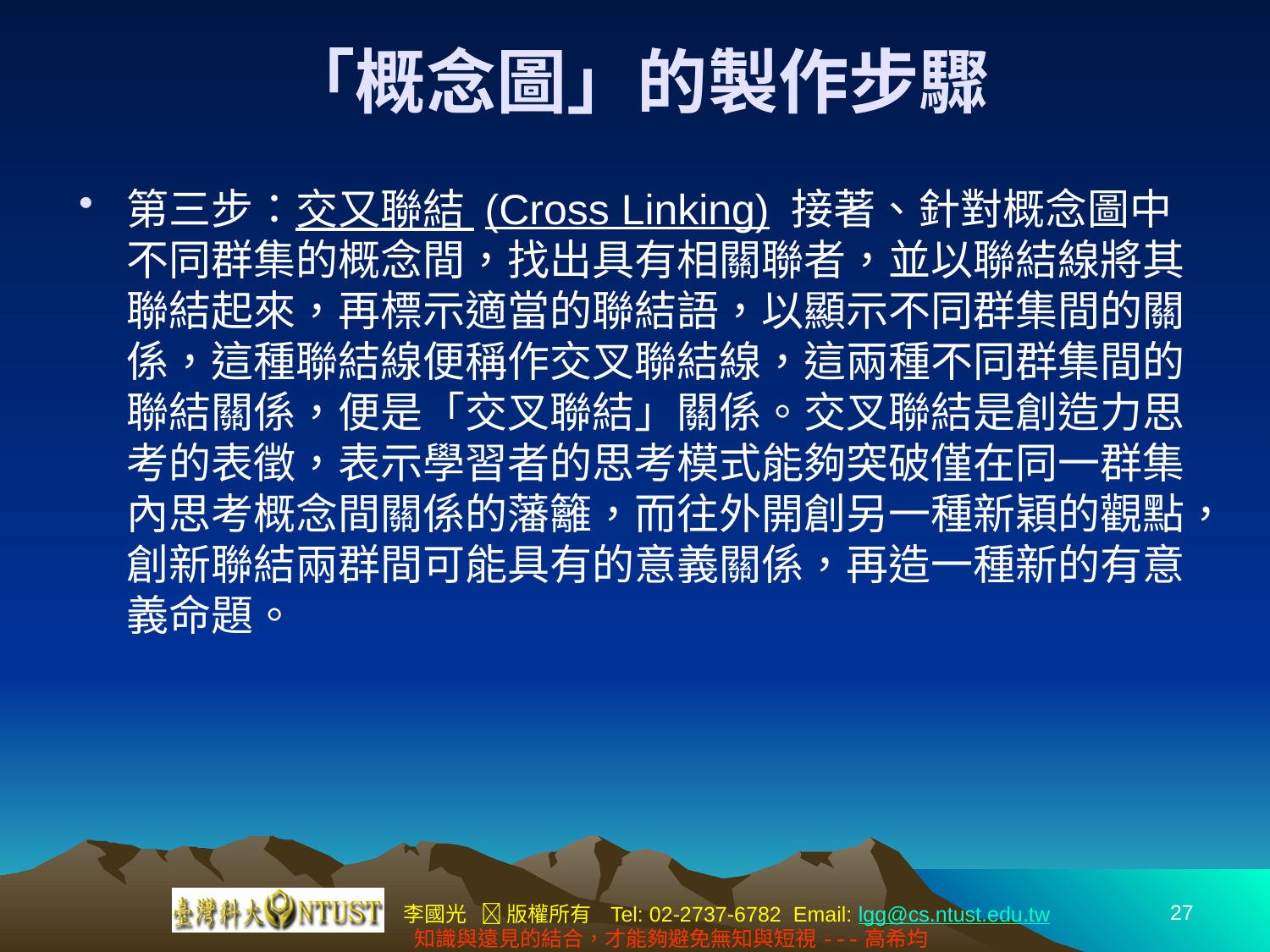

# 「概念圖」的製作步驟
第三步：交又聯結 (Cross Linking) 接著、針對概念圖中不同群集的概念間，找出具有相關聯者，並以聯結線將其聯結起來，再標示適當的聯結語，以顯示不同群集間的關係，這種聯結線便稱作交叉聯結線，這兩種不同群集間的聯結關係，便是「交叉聯結」關係。交叉聯結是創造力思考的表徵，表示學習者的思考模式能夠突破僅在同一群集內思考概念間關係的藩籬，而往外開創另一種新穎的觀點，創新聯結兩群間可能具有的意義關係，再造一種新的有意義命題。
27